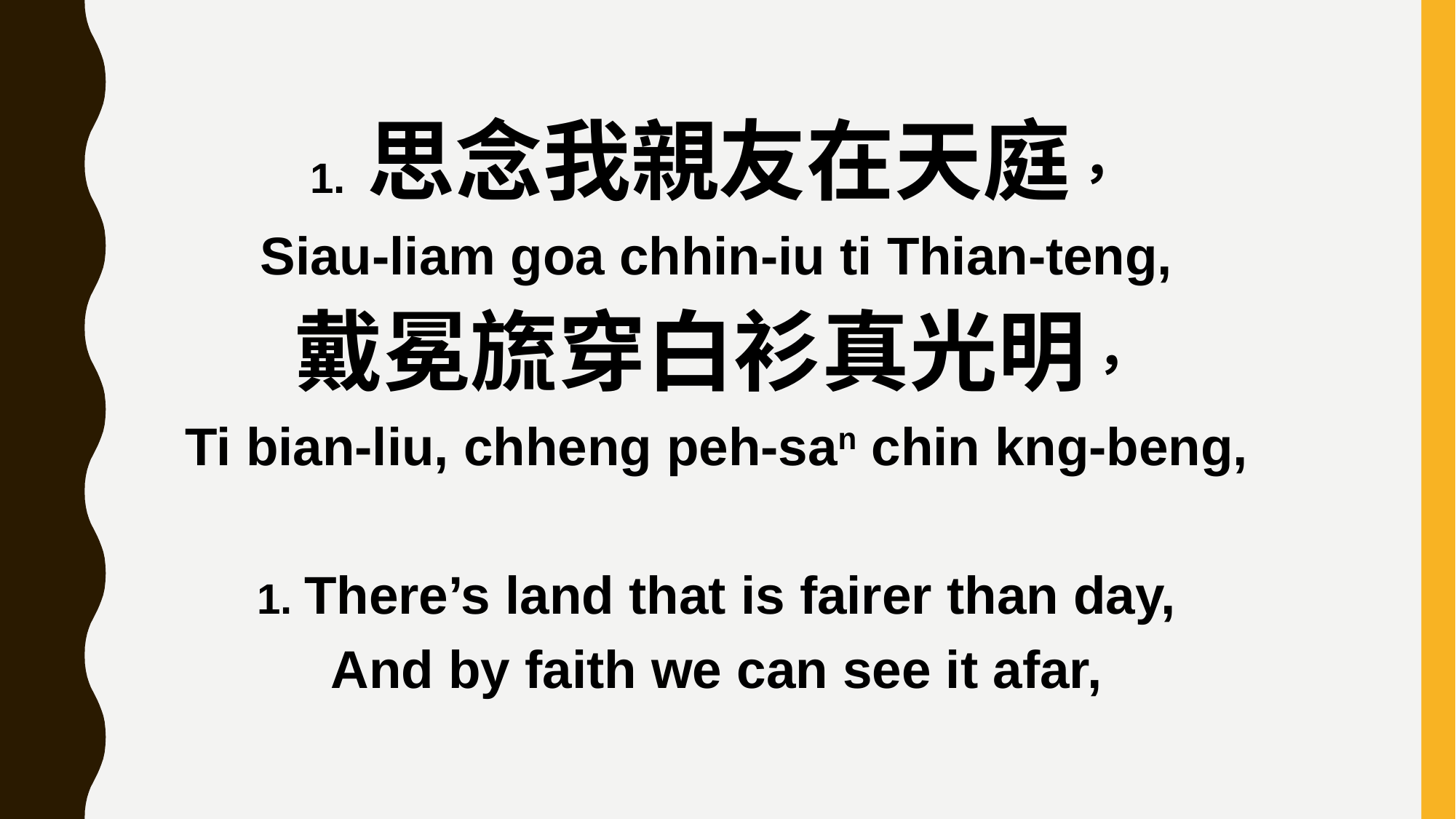

1. 思念我親友在天庭，
Siau-liam goa chhin-iu ti Thian-teng,
戴冕旒穿白衫真光明，
Ti bian-liu, chheng peh-san chin kng-beng,

1. There’s land that is fairer than day,
And by faith we can see it afar,